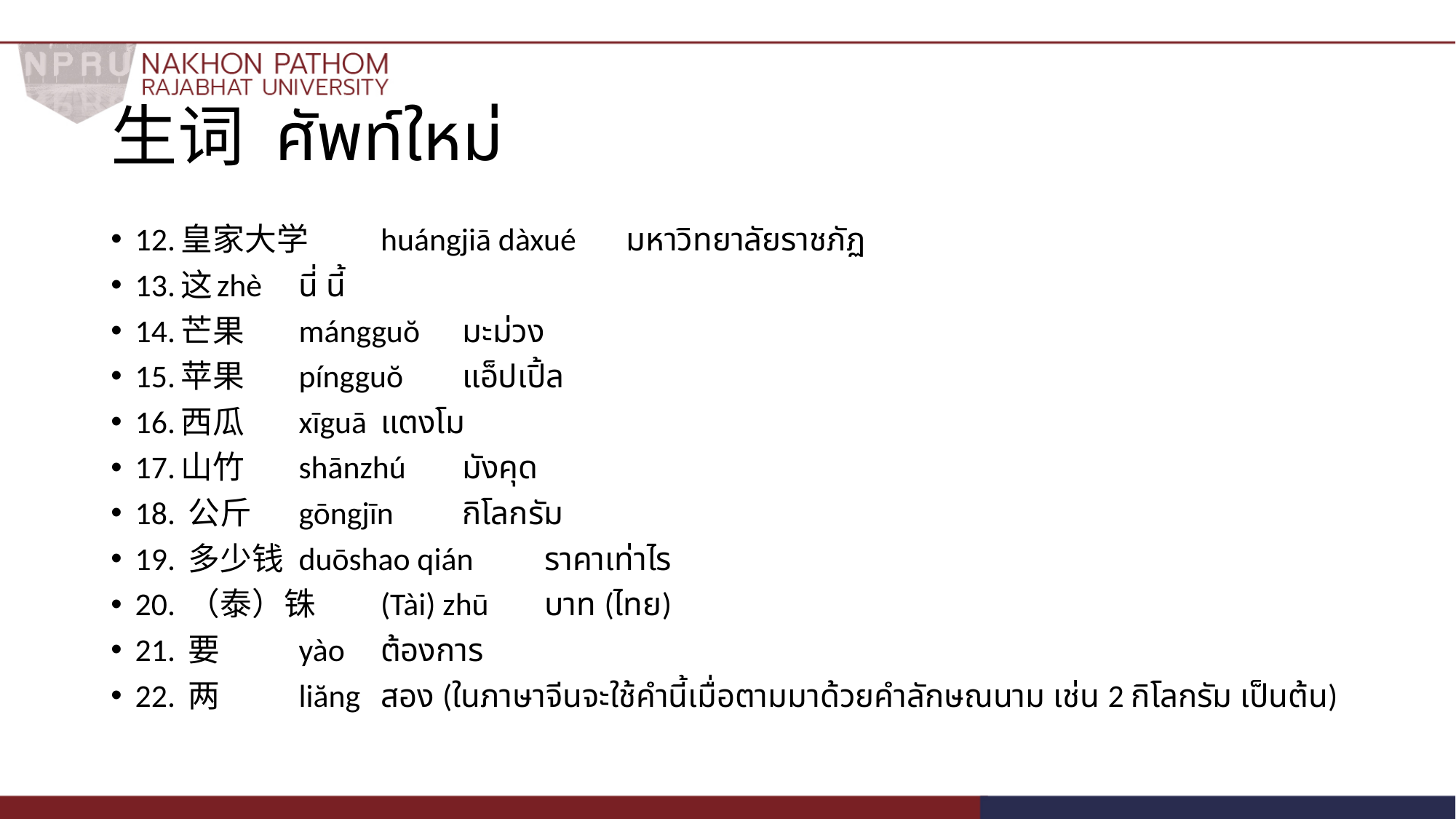

# 生词 ศัพท์ใหม่
12.皇家大学	huángjiā dàxué		มหาวิทยาลัยราชภัฏ
13.这			zhè				นี่ นี้
14.芒果		mángguŏ			มะม่วง
15.苹果		píngguŏ			แอ็ปเปิ้ล
16.西瓜		xīguā				แตงโม
17.山竹		shānzhú			มังคุด
18. 公斤		gōngjīn				กิโลกรัม
19. 多少钱		duōshao qián			ราคาเท่าไร
20. （泰）铢		(Tài) zhū			บาท (ไทย)
21. 要			yào				ต้องการ
22. 两			liăng	สอง (ในภาษาจีนจะใช้คำนี้เมื่อตามมาด้วยคำลักษณนาม เช่น 2 กิโลกรัม เป็นต้น)